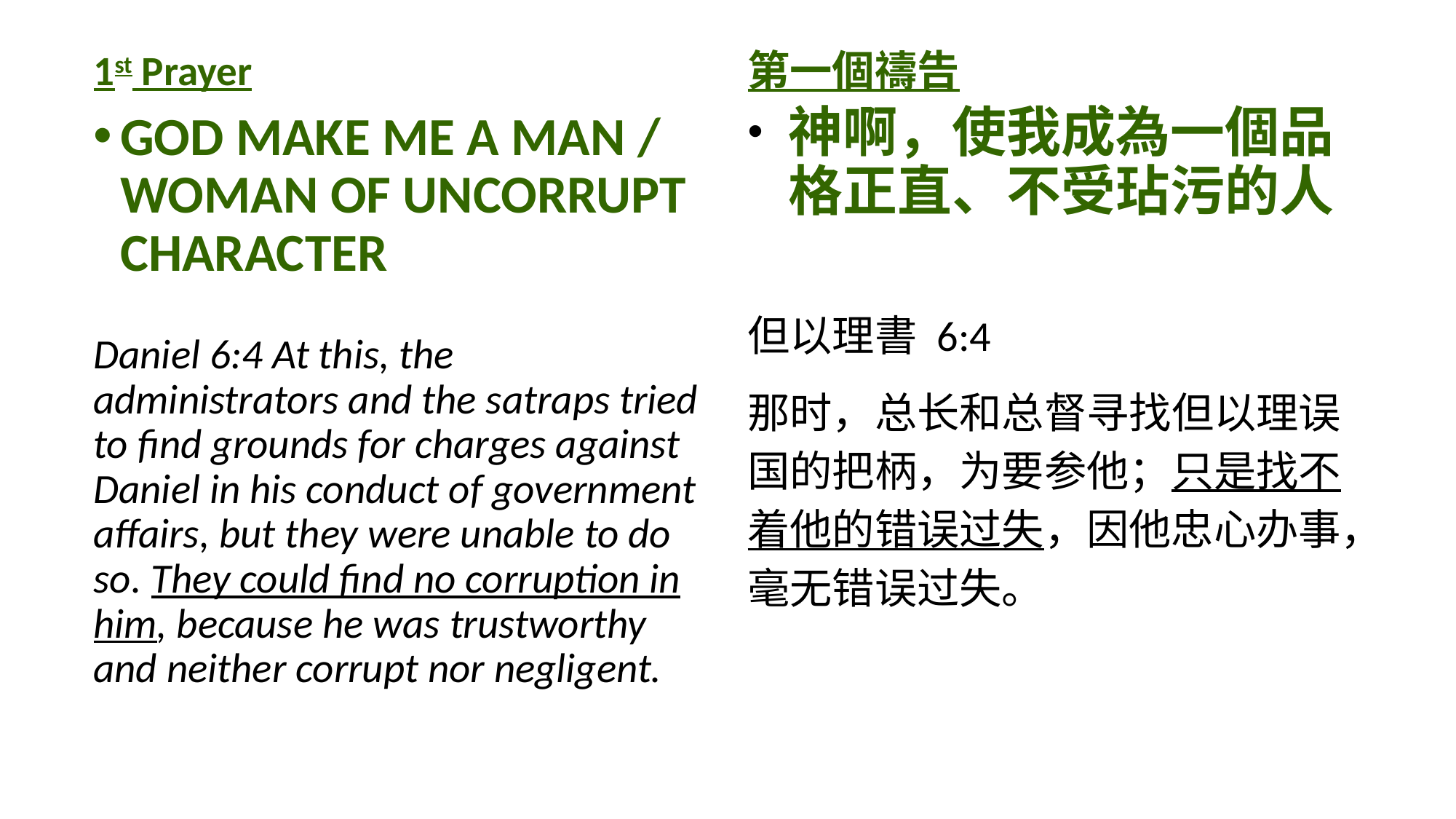

1st Prayer
GOD MAKE ME A MAN / WOMAN OF UNCORRUPT CHARACTER

Daniel 6:4 At this, the administrators and the satraps tried to find grounds for charges against Daniel in his conduct of government affairs, but they were unable to do so. They could find no corruption in him, because he was trustworthy and neither corrupt nor negligent.
第一個禱告
神啊，使我成為一個品格正直、不受玷污的人

但以理書 6:4
那时，总长和总督寻找但以理误国的把柄，为要参他；只是找不着他的错误过失，因他忠心办事，毫无错误过失。